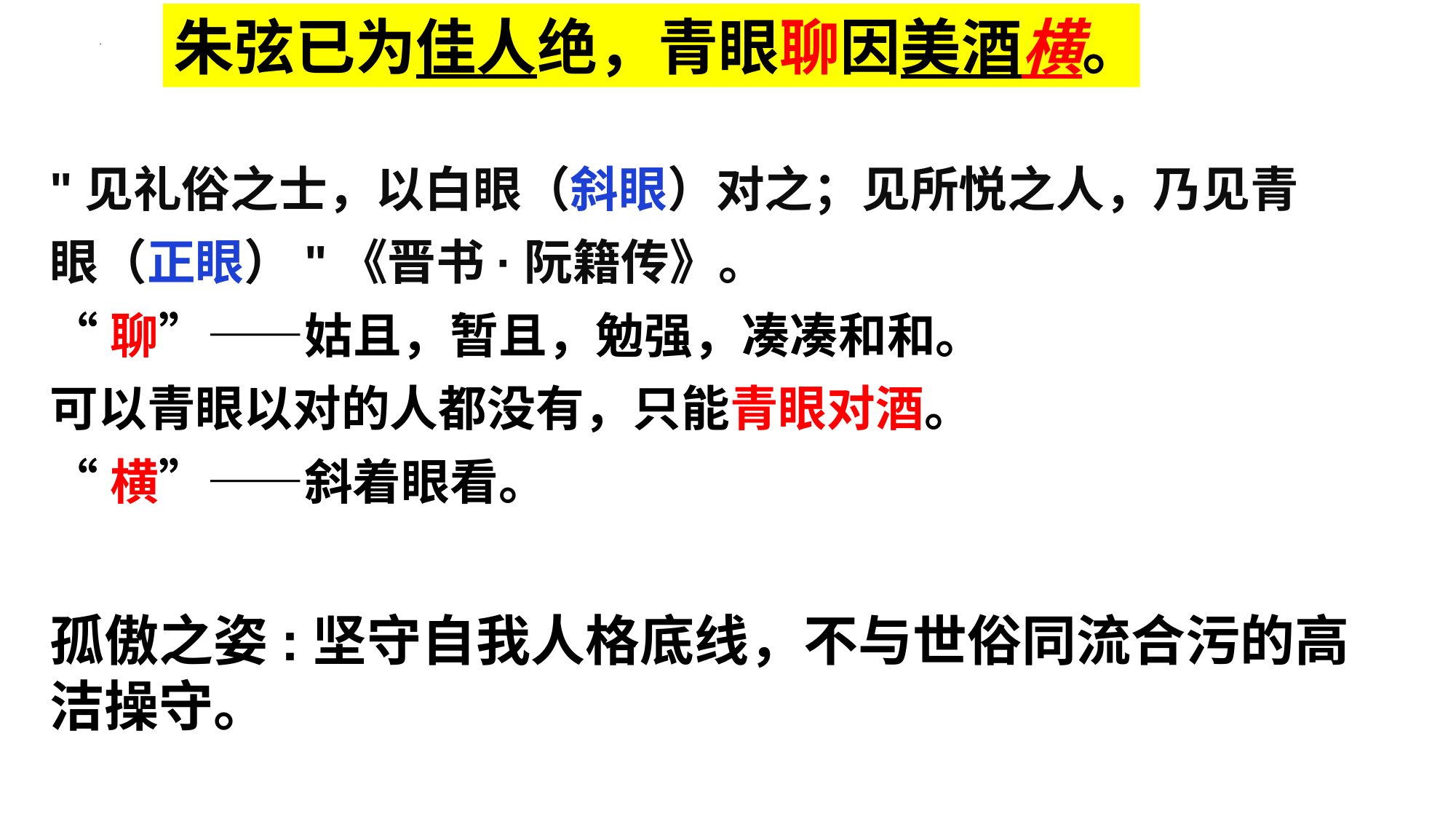

朱弦已为佳人绝，青眼聊因美酒横。
"见礼俗之士，以白眼（斜眼）对之；见所悦之人，乃见青眼（正眼）"《晋书·阮籍传》。
“聊”——姑且，暂且，勉强，凑凑和和。
可以青眼以对的人都没有，只能青眼对酒。
“横”——斜着眼看。

孤傲之姿:坚守自我人格底线，不与世俗同流合污的高洁操守。